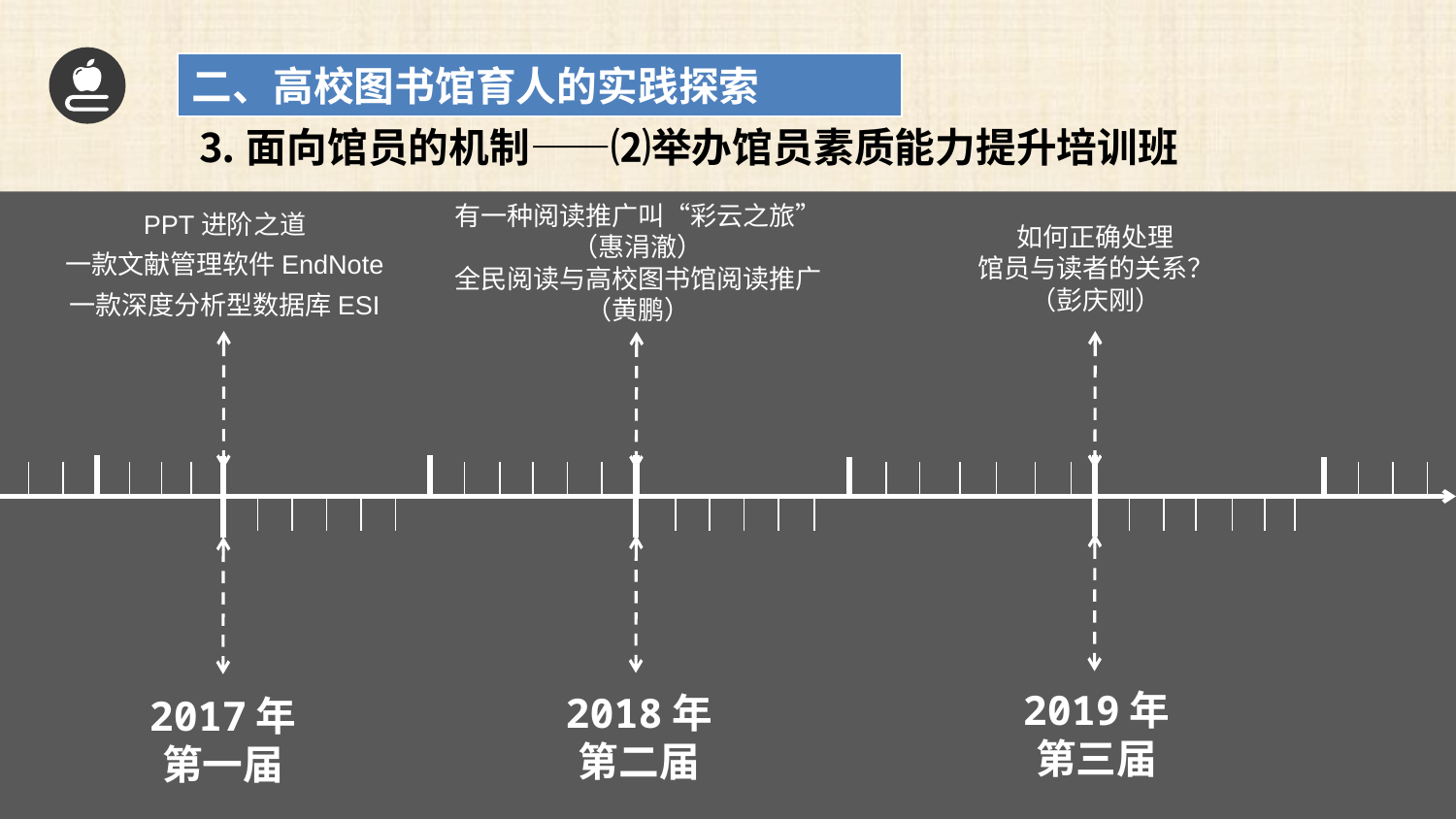

二、高校图书馆育人的实践探索
⒊面向馆员的机制——⑵举办馆员素质能力提升培训班

有一种阅读推广叫“彩云之旅”（惠涓澈）
全民阅读与高校图书馆阅读推广（黄鹏）
PPT进阶之道
一款文献管理软件EndNote
一款深度分析型数据库ESI
如何正确处理
馆员与读者的关系？
（彭庆刚）
2019年第三届
2018年第二届
2017年第一届